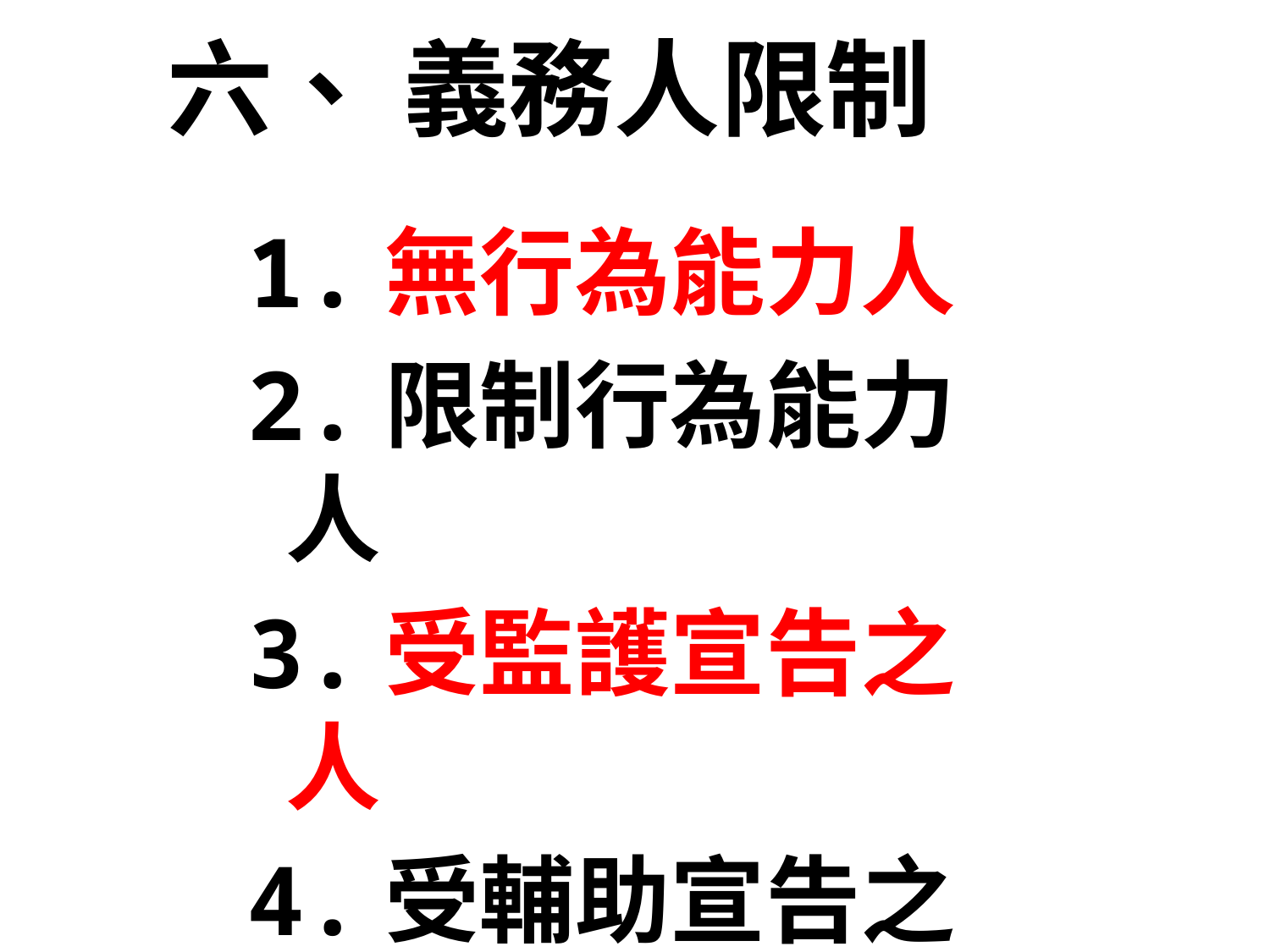

六、 義務人限制

1.無行為能力人
2.限制行為能力人
3.受監護宣告之人
4.受輔助宣告之人
5.其他